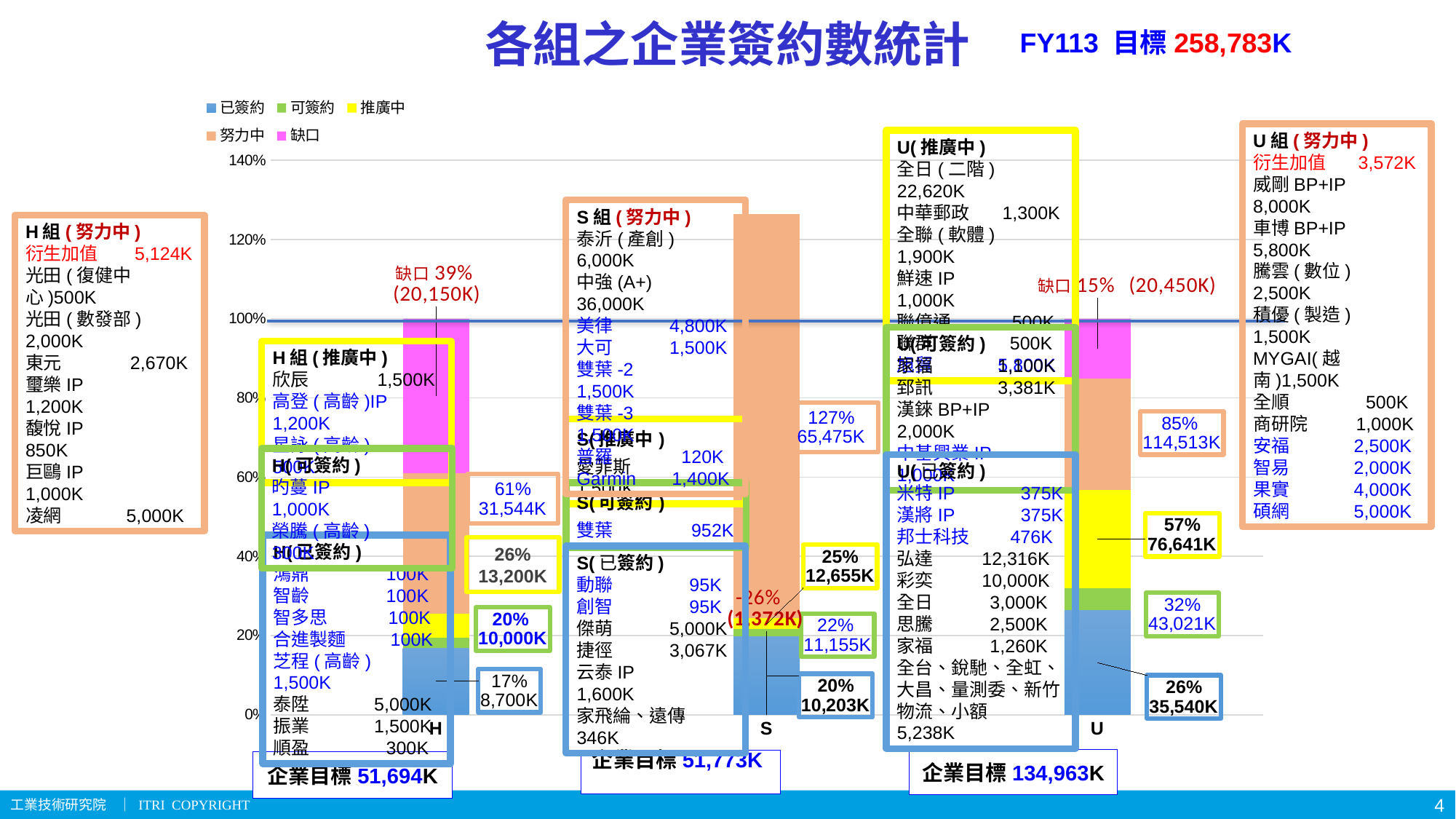

# 各組之企業簽約數統計
FY113 目標258,783K

### Chart

| Category | 已簽約 | 可簽約 | 推廣中 | 努力中 | 缺口 |
|---|---|---|---|---|---|
| H | 0.16829806167060007 | 0.02514798622664139 | 0.061902735327117264 | 0.3548574302626997 | 0.38979378651294166 |
| S | 0.1970718328086068 | 0.018387962837772585 | 0.0289726305217005 | 1.0202228961041468 | -0.26465532227222666 |
| U | 0.26333143157754346 | 0.05543000674258871 | 0.2491053103443166 | 0.2806102413254003 | 0.15152301001015095 |
U組(努力中)
衍生加值       3,572K
威剛BP+IP    8,000K
車博BP+IP    5,800K
騰雲(數位)     2,500K
積優(製造)     1,500K
MYGAI(越南)1,500K
全順                  500K
商研院           1,000K
安福               2,500K
智易               2,000K
果實               4,000K
碩網               5,000K
U(推廣中)
全日(二階)  22,620K
中華郵政       1,300K
全聯(軟體)    1,900K
鮮速IP           1,000K
聯億通              500K
聯群                  500K
旭貿               5,800K
S組(努力中)
泰沂(產創)   6,000K
中強(A+)   36,000K
美律             4,800K
大可             1,500K
雙葉-2         1,500K
雙葉-3         1,500K
普羅                120K
Garmin       1,400K
H組(努力中)
衍生加值        5,124K
光田(復健中心)500K
光田(數發部) 2,000K
東元                2,670K
璽樂IP            1,200K
馥悅IP               850K
巨鷗IP            1,000K
凌網               5,000K
U(可簽約)
家福               1,100K
郅訊               3,381K
漢錸BP+IP    2,000K
中基興業IP    1,000K
H組(推廣中)
欣辰                1,500K
高登(高齡)IP 1,200K
星詠(高齡)        500K
H(可簽約)
旳蔓IP            1,000K
榮騰(高齡)        300K
U(已簽約)
米特IP             375K
漢將IP             375K
邦士科技         476K
弘達           12,316K
彩奕           10,000K
全日             3,000K
思騰             2,500K
家福             1,260K
全台、銳馳、全虹、大昌、量測委、新竹物流、小額            5,238K
H(已簽約)
鴻鼎                  100K
智齡                  100K
智多思              100K
合進製麵          100K
芝程(高齡)    1,500K
泰陞               5,000K
振業               1,500K
順盈                  300K
26%
13,200K
S(已簽約)
動聯                  95K
創智                  95K
傑萌             5,000K
捷徑             3,067K
云泰IP          1,600K
家飛綸、遠傳            346K
企業目標134,963K
企業目標51,773K
企業目標51,694K